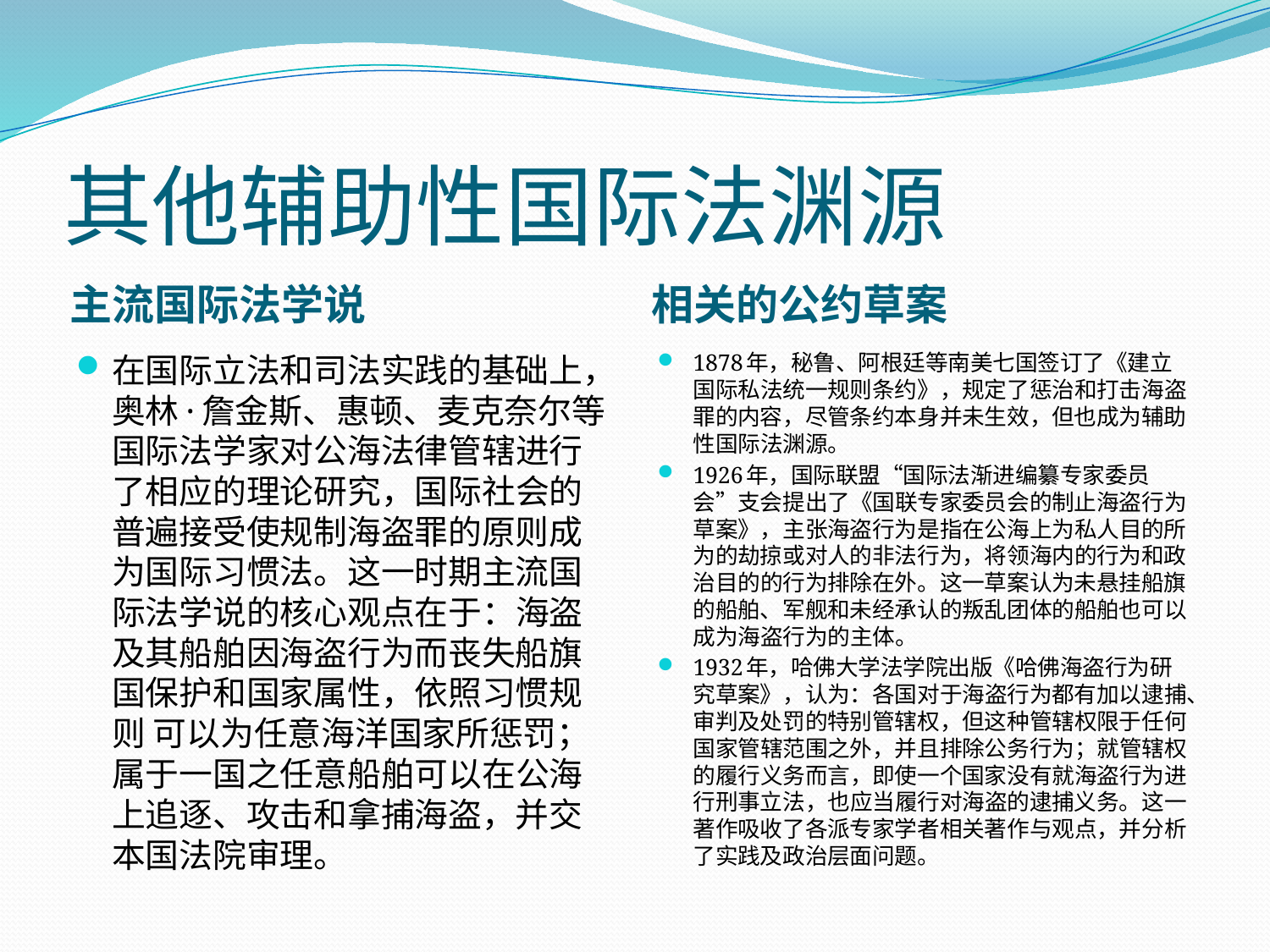

# 其他辅助性国际法渊源
主流国际法学说
相关的公约草案
在国际立法和司法实践的基础上，奥林·詹金斯、惠顿、麦克奈尔等国际法学家对公海法律管辖进行了相应的理论研究，国际社会的普遍接受使规制海盗罪的原则成为国际习惯法。这一时期主流国际法学说的核心观点在于：海盗及其船舶因海盗行为而丧失船旗国保护和国家属性，依照习惯规则 可以为任意海洋国家所惩罚；属于一国之任意船舶可以在公海上追逐、攻击和拿捕海盗，并交本国法院审理。
1878年，秘鲁、阿根廷等南美七国签订了《建立国际私法统一规则条约》，规定了惩治和打击海盗罪的内容，尽管条约本身并未生效，但也成为辅助性国际法渊源。
1926年，国际联盟“国际法渐进编纂专家委员会”支会提出了《国联专家委员会的制止海盗行为草案》，主张海盗行为是指在公海上为私人目的所为的劫掠或对人的非法行为，将领海内的行为和政治目的的行为排除在外。这一草案认为未悬挂船旗的船舶、军舰和未经承认的叛乱团体的船舶也可以成为海盗行为的主体。
1932年，哈佛大学法学院出版《哈佛海盗行为研究草案》，认为：各国对于海盗行为都有加以逮捕、审判及处罚的特别管辖权，但这种管辖权限于任何国家管辖范围之外，并且排除公务行为；就管辖权的履行义务而言，即使一个国家没有就海盗行为进行刑事立法，也应当履行对海盗的逮捕义务。这一著作吸收了各派专家学者相关著作与观点，并分析了实践及政治层面问题。